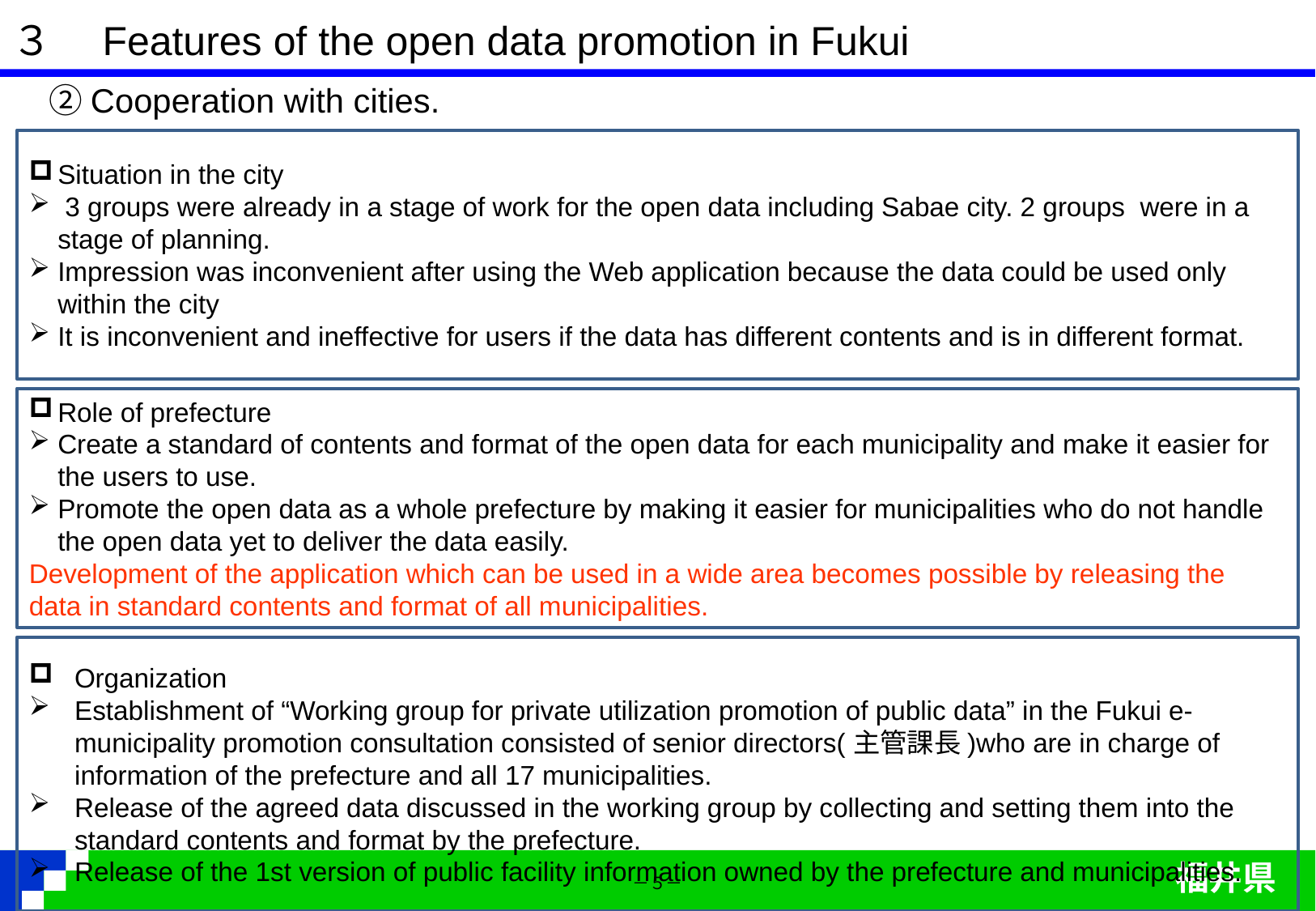

３　Features of the open data promotion in Fukui
　　②Cooperation with cities.
Situation in the city
 3 groups were already in a stage of work for the open data including Sabae city. 2 groups  were in a stage of planning.
Impression was inconvenient after using the Web application because the data could be used only within the city
It is inconvenient and ineffective for users if the data has different contents and is in different format.
Role of prefecture
Create a standard of contents and format of the open data for each municipality and make it easier for the users to use.
Promote the open data as a whole prefecture by making it easier for municipalities who do not handle the open data yet to deliver the data easily.
Development of the application which can be used in a wide area becomes possible by releasing the data in standard contents and format of all municipalities.
Organization
Establishment of “Working group for private utilization promotion of public data” in the Fukui e-municipality promotion consultation consisted of senior directors(主管課長)who are in charge of information of the prefecture and all 17 municipalities.
Release of the agreed data discussed in the working group by collecting and setting them into the standard contents and format by the prefecture.
Release of the 1st version of public facility information owned by the prefecture and municipalities.
－５－